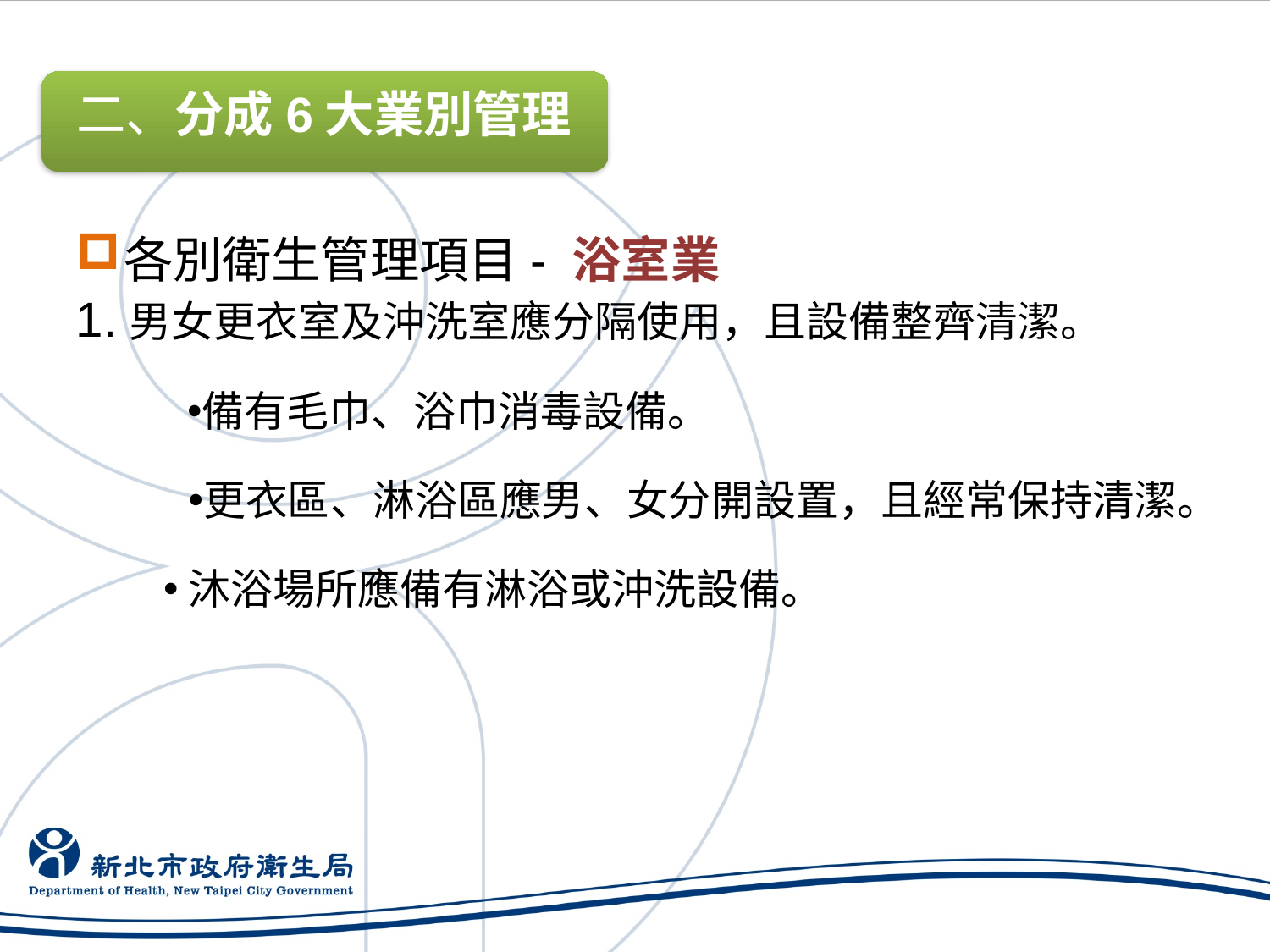

二、分成6大業別管理
各別衛生管理項目- 浴室業
1.男女更衣室及沖洗室應分隔使用，且設備整齊清潔。

備有毛巾、浴巾消毒設備。

更衣區、淋浴區應男、女分開設置，且經常保持清潔。

沐浴場所應備有淋浴或沖洗設備。